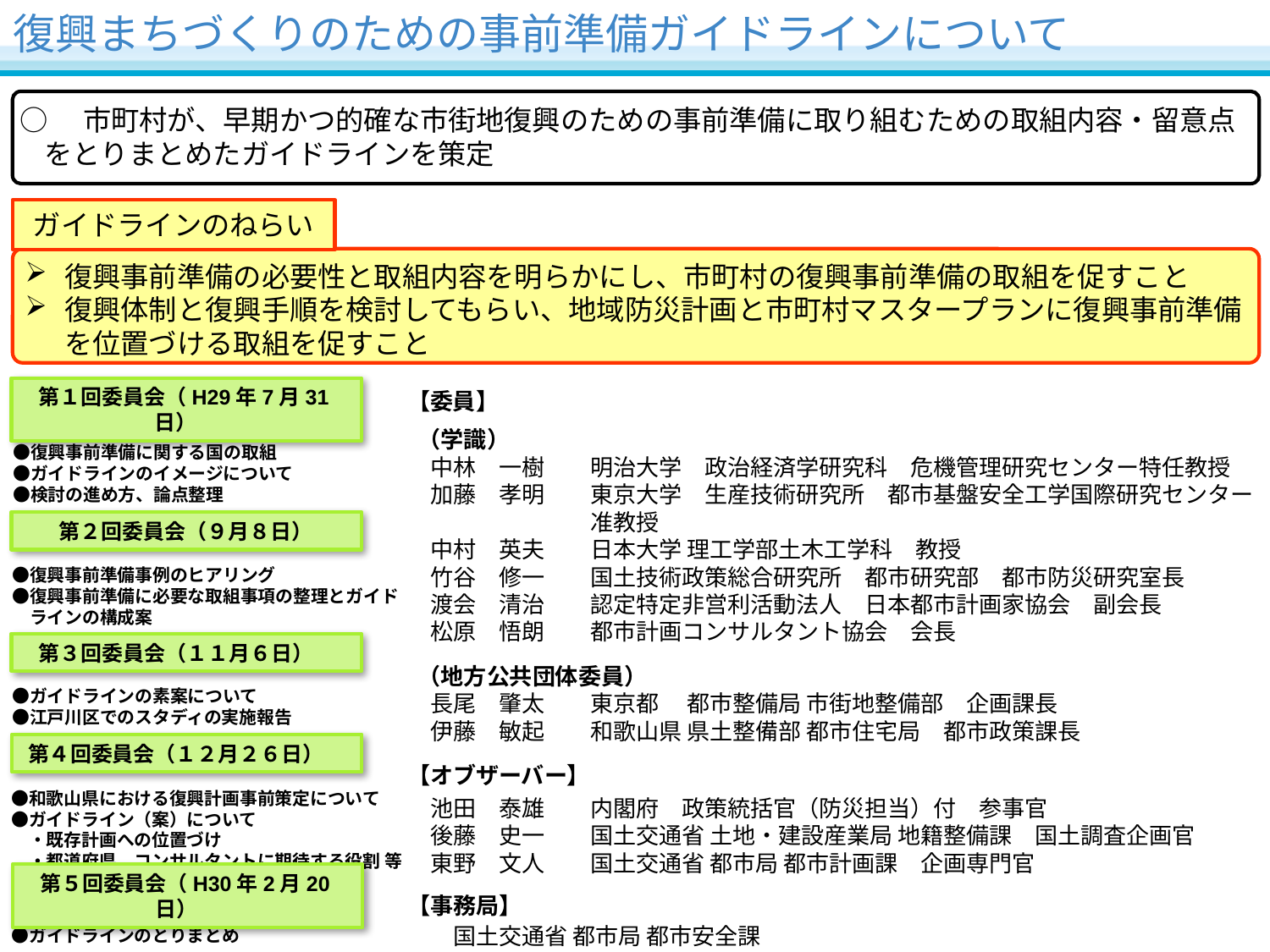

# 復興まちづくりのための事前準備ガイドラインについて

○　市町村が、早期かつ的確な市街地復興のための事前準備に取り組むための取組内容・留意点をとりまとめたガイドラインを策定
ガイドラインのねらい

復興事前準備の必要性と取組内容を明らかにし、市町村の復興事前準備の取組を促すこと
復興体制と復興手順を検討してもらい、地域防災計画と市町村マスタープランに復興事前準備を位置づける取組を促すこと
【委員】
第１回委員会（H29年7月31日）

 （学識）
　中林　一樹　　明治大学　政治経済学研究科　危機管理研究センター特任教授
　加藤　孝明　　東京大学　生産技術研究所　都市基盤安全工学国際研究センター
　　　　　　　　准教授
　中村　英夫　　日本大学 理工学部土木工学科　教授
　竹谷　修一　　国土技術政策総合研究所　都市研究部　都市防災研究室長
　渡会　清治　　認定特定非営利活動法人　日本都市計画家協会　副会長
　松原　悟朗　　都市計画コンサルタント協会　会長
　●復興事前準備に関する国の取組
　●ガイドラインのイメージについて
　●検討の進め方、論点整理
第２回委員会（９月８日）
　●復興事前準備事例のヒアリング
　●復興事前準備に必要な取組事項の整理とガイド
　　ラインの構成案
第３回委員会（１１月６日）
　●ガイドラインの素案について
　●江戸川区でのスタディの実施報告
 （地方公共団体委員）
　長尾　肇太　　東京都 　都市整備局 市街地整備部　企画課長
　伊藤　敏起　　和歌山県 県土整備部 都市住宅局　都市政策課長
第４回委員会（１２月２６日）
【オブザーバー】
　●和歌山県における復興計画事前策定について
　●ガイドライン（案）について
　　・既存計画への位置づけ
　　・都道府県、コンサルタントに期待する役割 等
　池田　泰雄　　内閣府　政策統括官（防災担当）付　参事官
　後藤　史一　　国土交通省 土地・建設産業局 地籍整備課　国土調査企画官
　東野　文人　　国土交通省 都市局 都市計画課　企画専門官
【事務局】
第５回委員会（H30年2月20日）
　●ガイドラインのとりまとめ
　　国土交通省 都市局 都市安全課